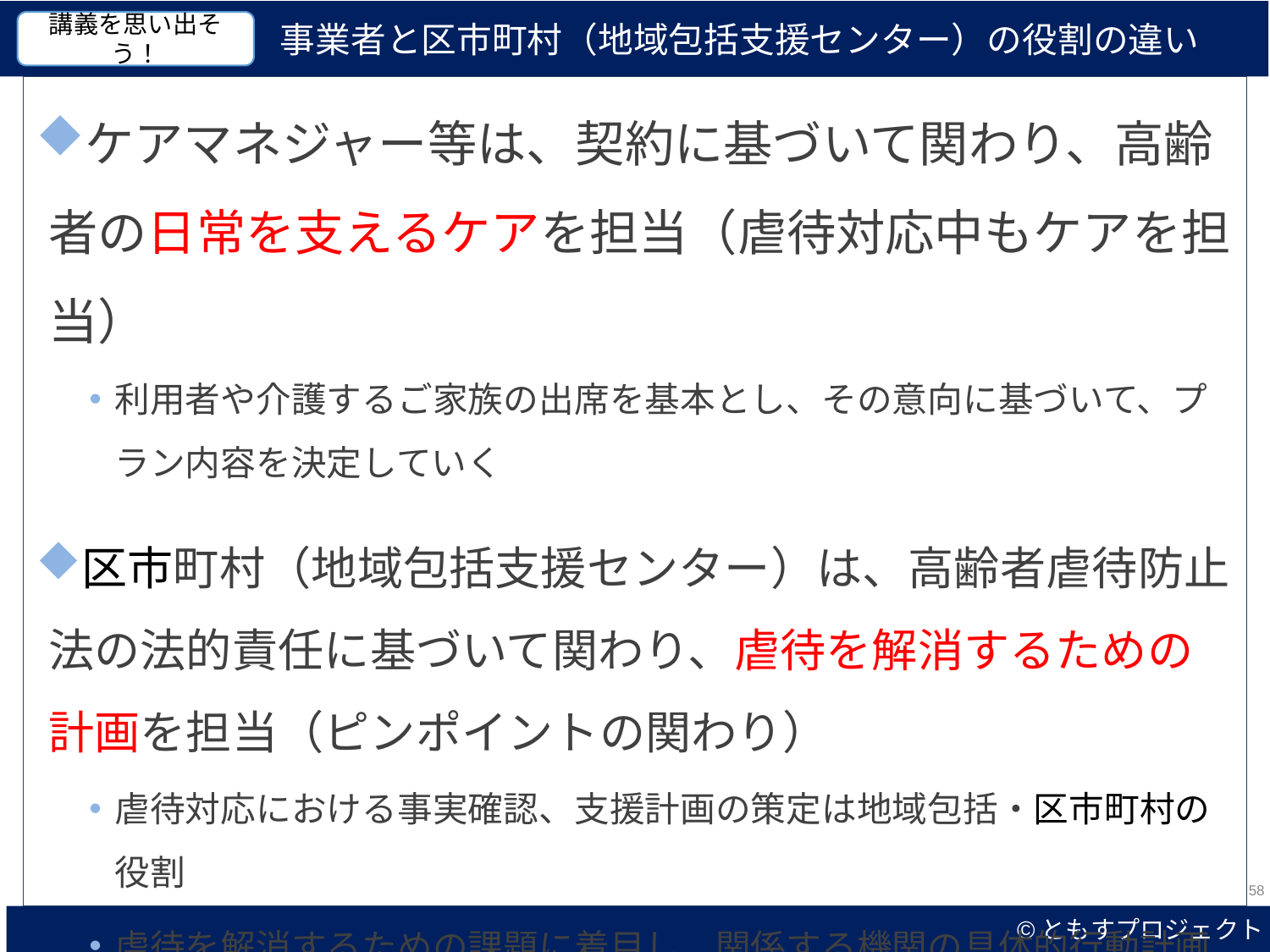

事業者と区市町村（地域包括支援センター）の役割の違い
講義を思い出そう！
ケアマネジャー等は、契約に基づいて関わり、高齢者の日常を支えるケアを担当（虐待対応中もケアを担当）
利用者や介護するご家族の出席を基本とし、その意向に基づいて、プラン内容を決定していく
区市町村（地域包括支援センター）は、高齢者虐待防止法の法的責任に基づいて関わり、虐待を解消するための計画を担当（ピンポイントの関わり）
虐待対応における事実確認、支援計画の策定は地域包括・区市町村の役割
虐待を解消するための課題に着目し、関係する機関の具体的行動計画を策定する（会議には原則、本人も家族も出席しない）

58
©ともすプロジェクト